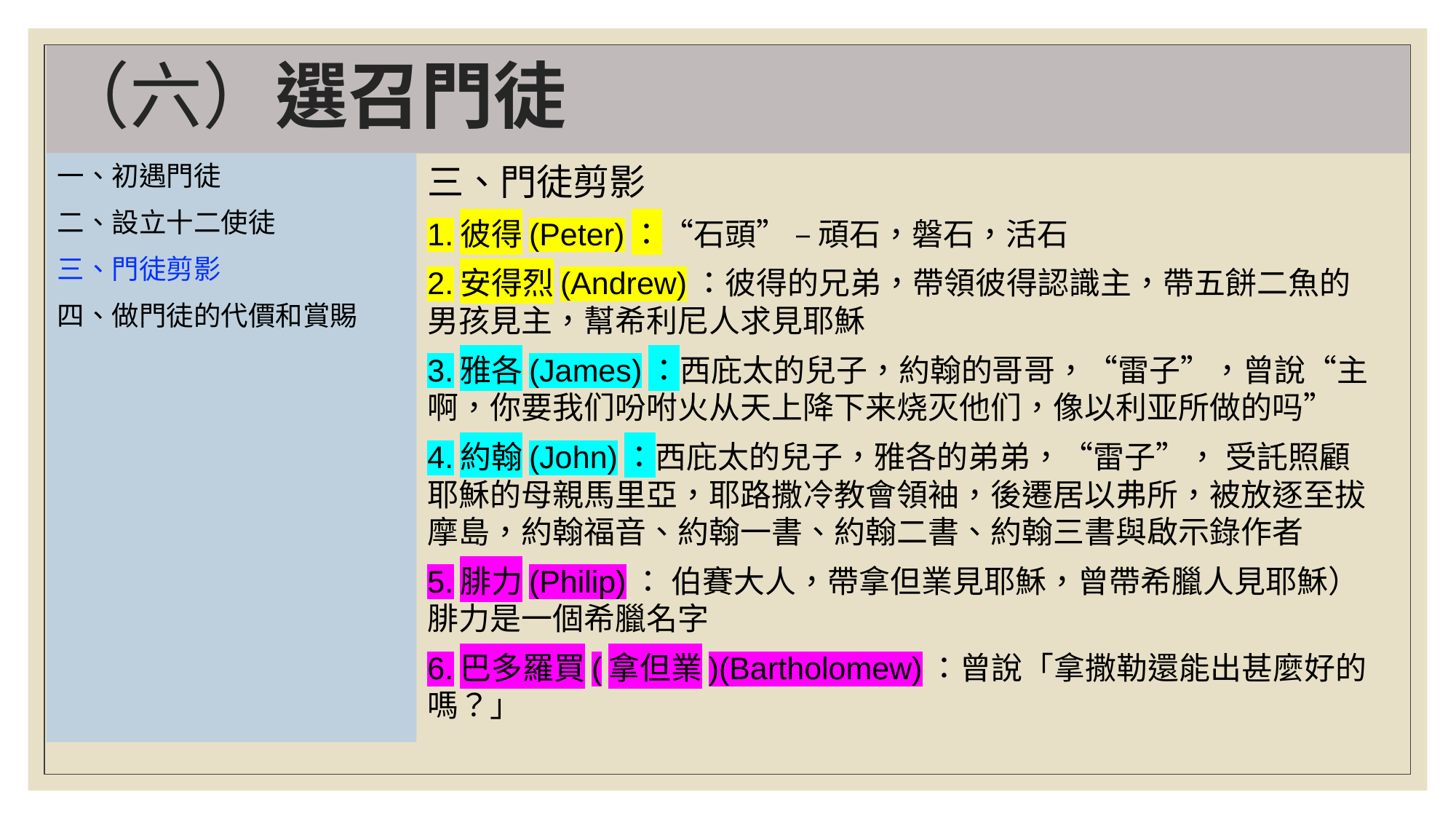

# （六）選召門徒
一、初遇門徒
二、設立十二使徒
三、門徒剪影
四、做門徒的代價和賞賜

三、門徒剪影
1.彼得(Peter)：“石頭” – 頑石，磐石，活石
2.安得烈(Andrew)：彼得的兄弟，帶領彼得認識主，帶五餅二魚的男孩見主，幫希利尼人求見耶穌
3.雅各(James)：西庇太的兒子，約翰的哥哥，“雷子”，曾說“主啊，你要我们吩咐火从天上降下来烧灭他们，像以利亚所做的吗”
4.約翰(John)：西庇太的兒子，雅各的弟弟，“雷子”， 受託照顧耶穌的母親馬里亞，耶路撒冷教會領袖，後遷居以弗所，被放逐至拔摩島，約翰福音、約翰一書、約翰二書、約翰三書與啟示錄作者
5.腓力(Philip)： 伯賽大人，帶拿但業見耶穌，曾帶希臘人見耶穌）
腓力是一個希臘名字
6.巴多羅買(拿但業)(Bartholomew)：曾說「拿撒勒還能出甚麼好的嗎？」